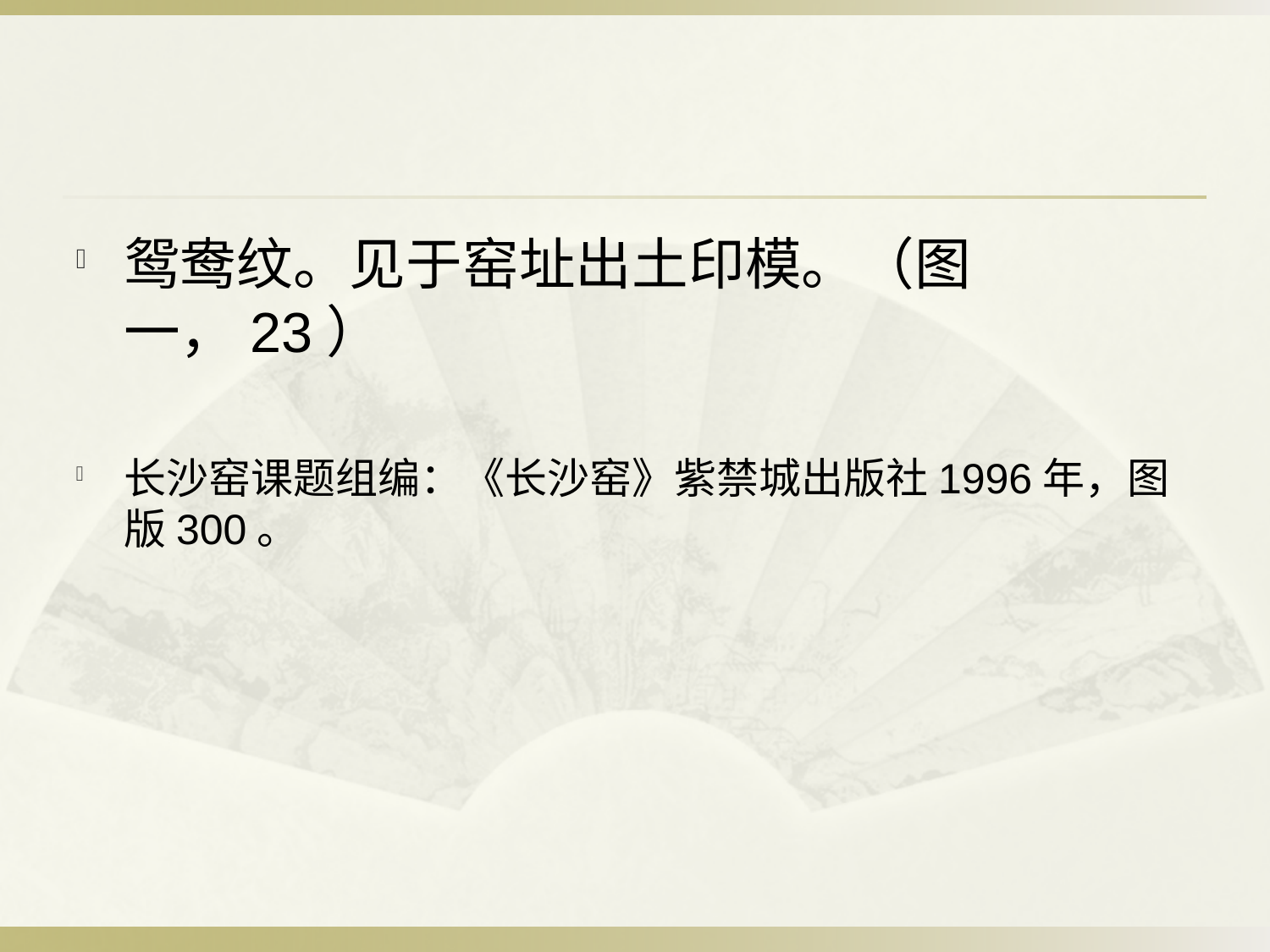

#
鸳鸯纹。见于窑址出土印模。（图一，23）

长沙窑课题组编：《长沙窑》紫禁城出版社1996年，图版300。